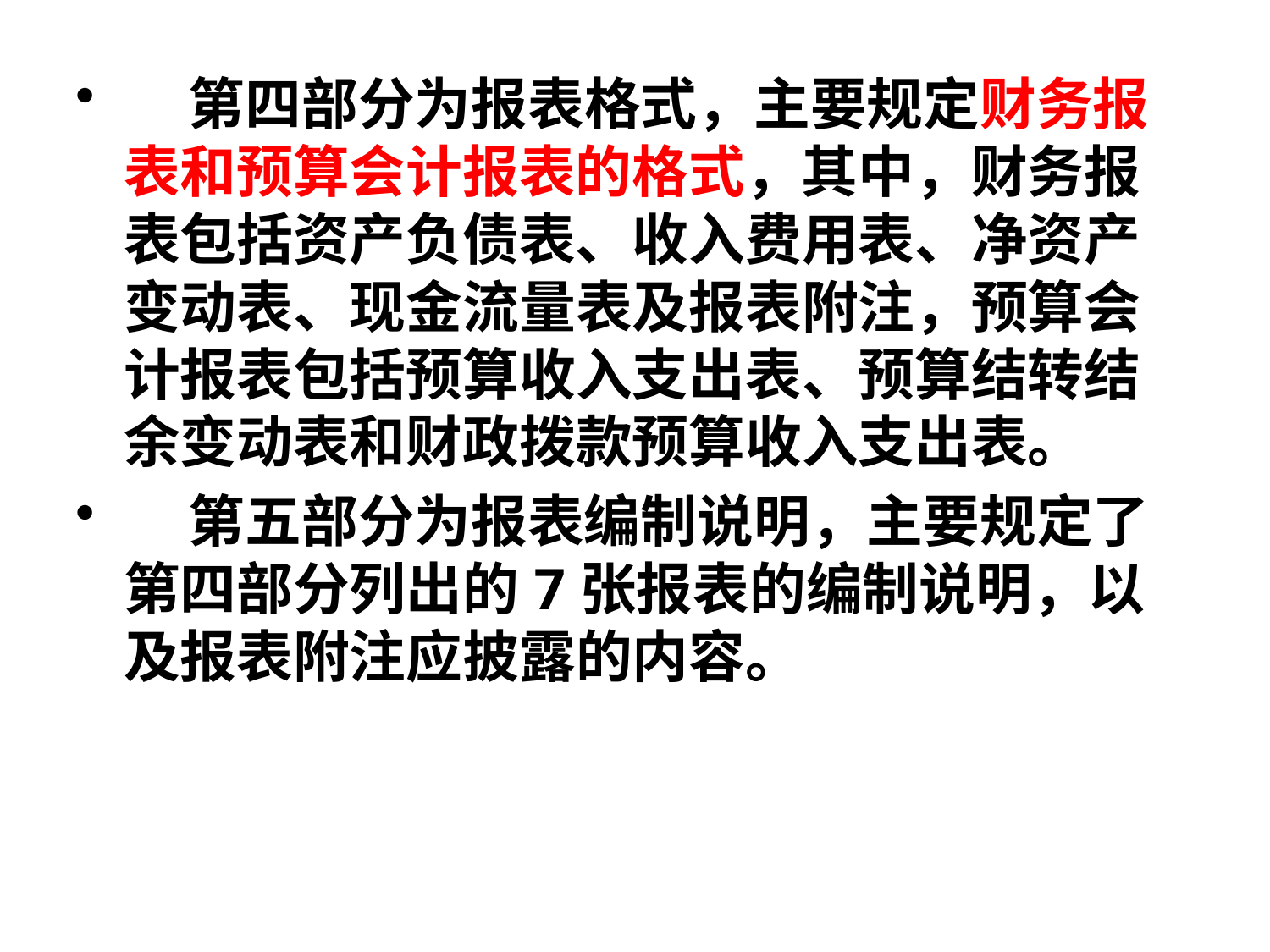

第四部分为报表格式，主要规定财务报表和预算会计报表的格式，其中，财务报表包括资产负债表、收入费用表、净资产变动表、现金流量表及报表附注，预算会计报表包括预算收入支出表、预算结转结余变动表和财政拨款预算收入支出表。
    第五部分为报表编制说明，主要规定了第四部分列出的7张报表的编制说明，以及报表附注应披露的内容。